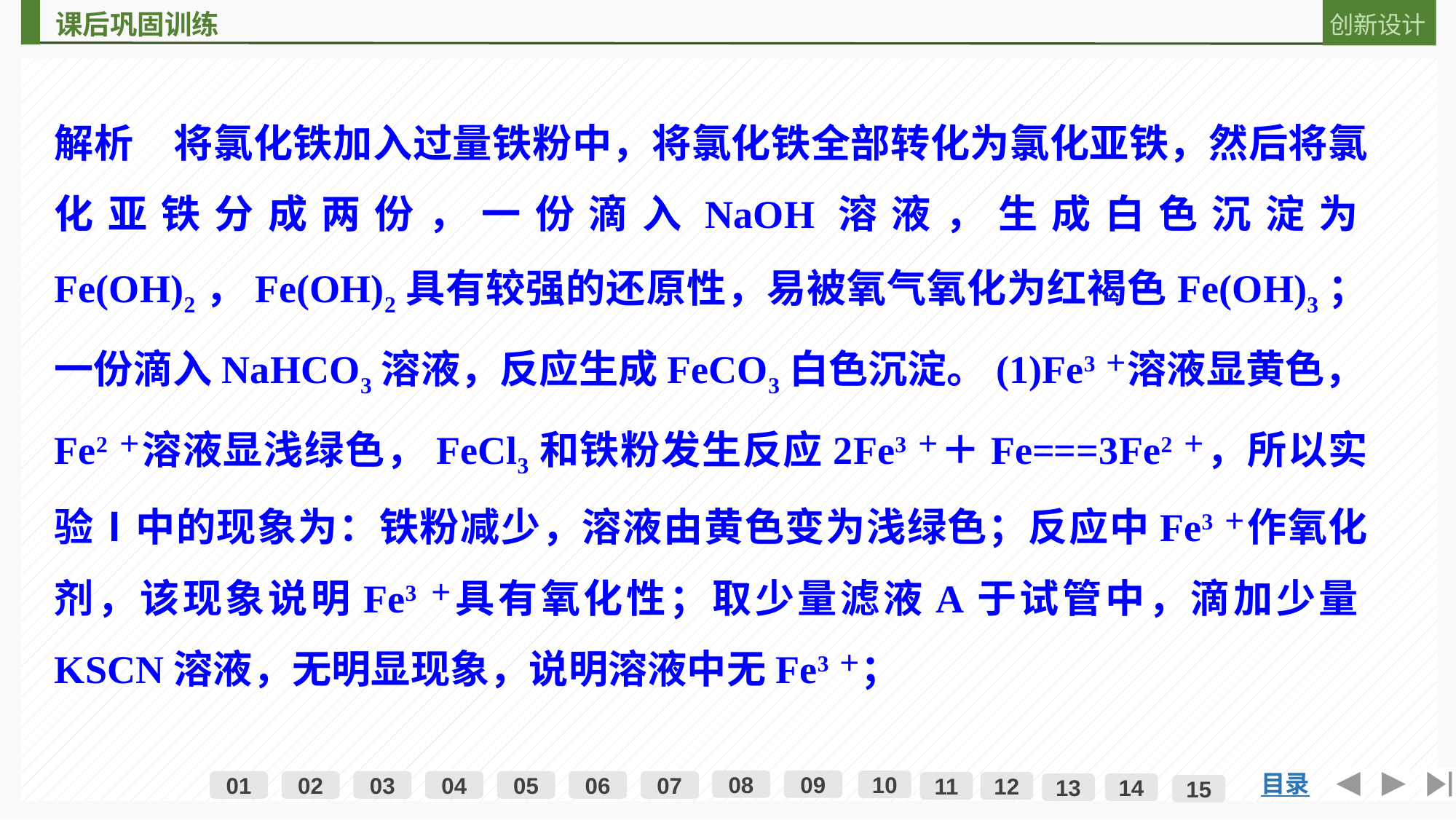

解析　将氯化铁加入过量铁粉中，将氯化铁全部转化为氯化亚铁，然后将氯化亚铁分成两份，一份滴入NaOH溶液，生成白色沉淀为Fe(OH)2，Fe(OH)2具有较强的还原性，易被氧气氧化为红褐色Fe(OH)3；一份滴入NaHCO3溶液，反应生成FeCO3白色沉淀。(1)Fe3＋溶液显黄色，Fe2＋溶液显浅绿色，FeCl3和铁粉发生反应2Fe3＋＋Fe===3Fe2＋，所以实验Ⅰ中的现象为：铁粉减少，溶液由黄色变为浅绿色；反应中Fe3＋作氧化剂，该现象说明Fe3＋具有氧化性；取少量滤液A于试管中，滴加少量KSCN溶液，无明显现象，说明溶液中无Fe3＋；